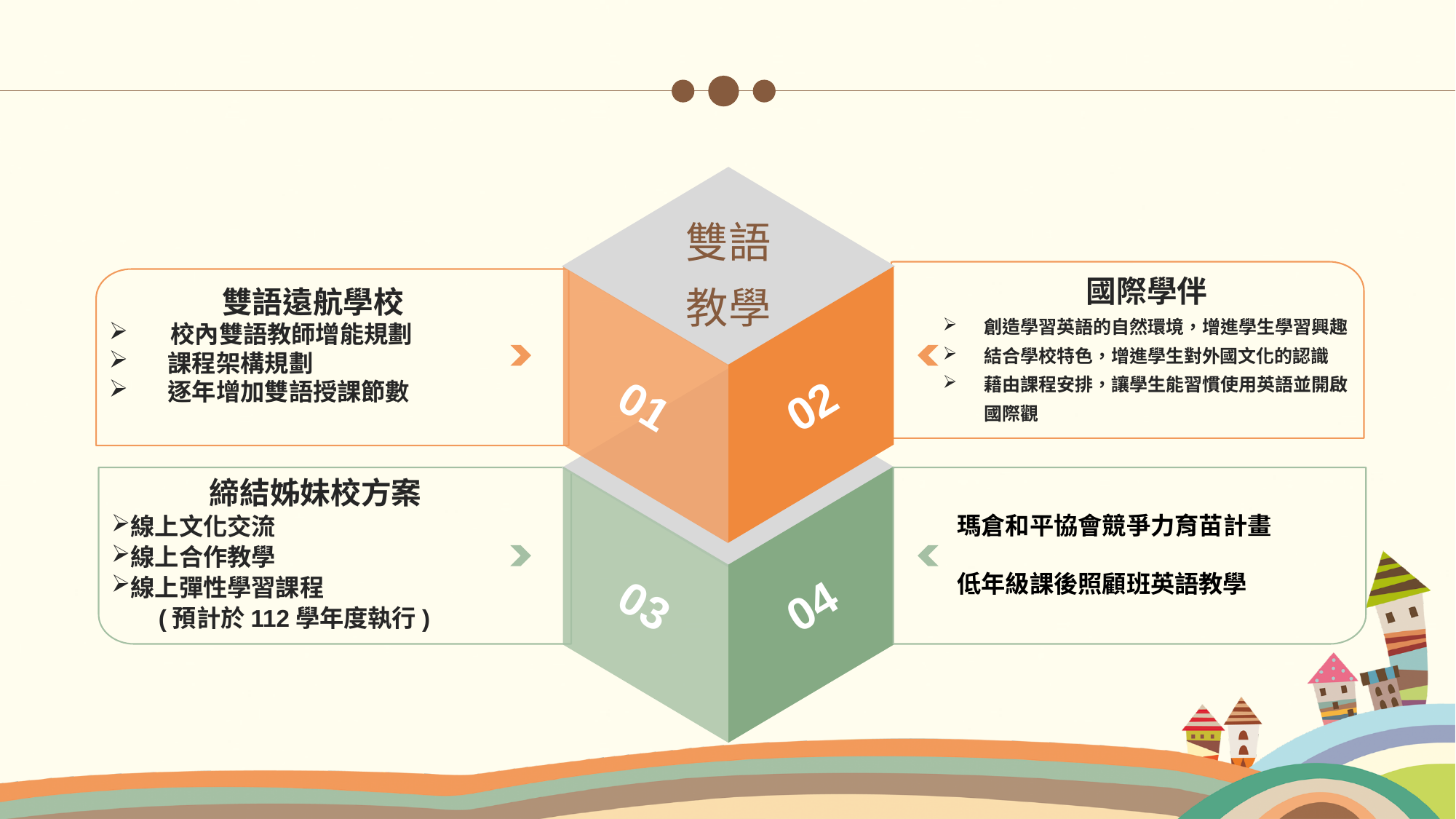

雙語
教學

02
01

國際學伴
創造學習英語的自然環境，增進學生學習興趣
結合學校特色，增進學生對外國文化的認識
藉由課程安排，讓學生能習慣使用英語並開啟國際觀

雙語遠航學校
    校內雙語教師增能規劃
      課程架構規劃
      逐年增加雙語授課節數

締結姊妹校方案
線上文化交流
線上合作教學
線上彈性學習課程
       (預計於112學年度執行)

瑪倉和平協會競爭力育苗計畫

低年級課後照顧班英語教學
03
04